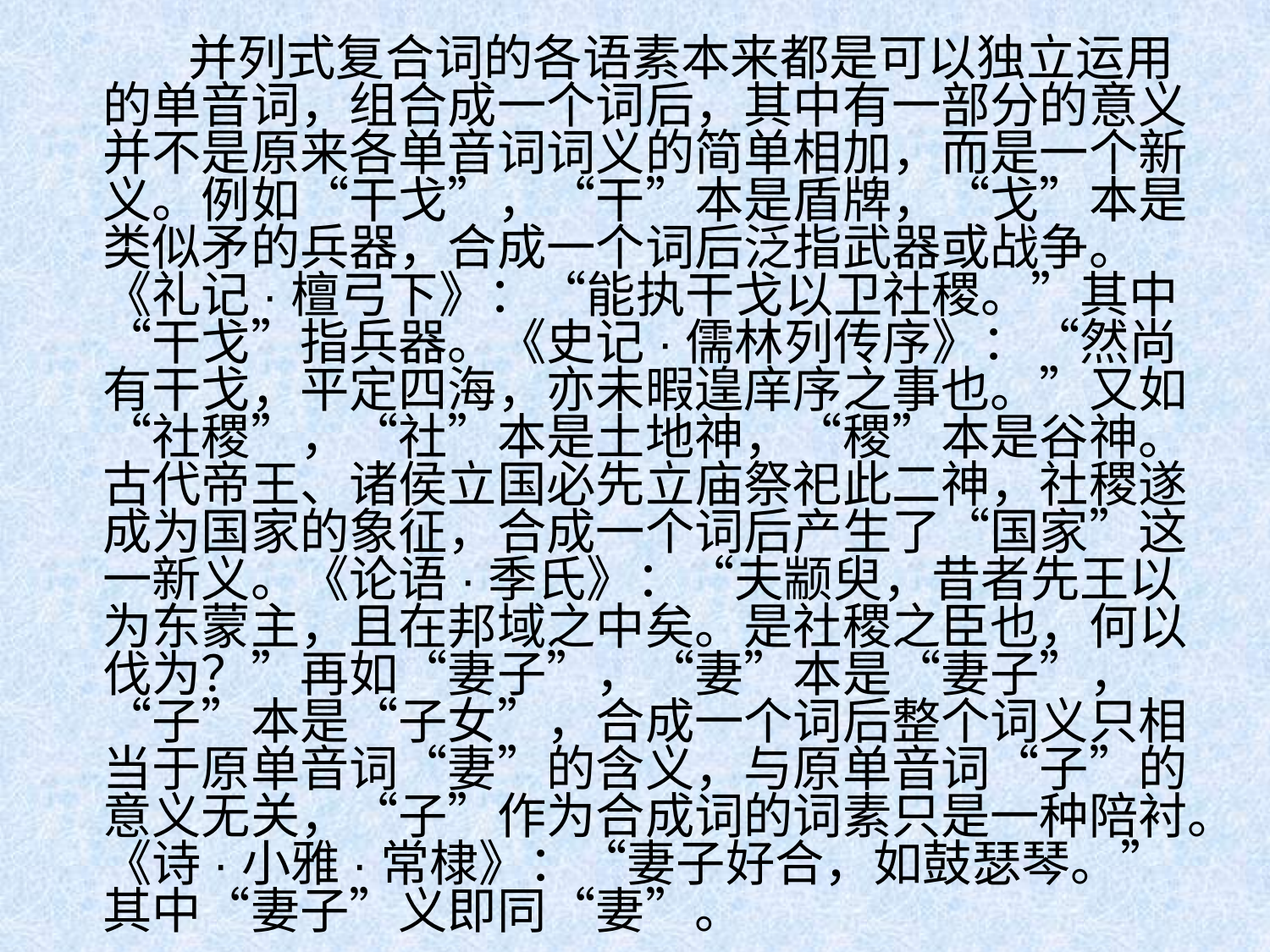

并列式复合词的各语素本来都是可以独立运用的单音词，组合成一个词后，其中有一部分的意义并不是原来各单音词词义的简单相加，而是一个新义。例如“干戈”，“干”本是盾牌，“戈”本是类似矛的兵器，合成一个词后泛指武器或战争。《礼记·檀弓下》：“能执干戈以卫社稷。”其中“干戈”指兵器。《史记·儒林列传序》：“然尚有干戈，平定四海，亦未暇遑庠序之事也。”又如“社稷”，“社”本是土地神，“稷”本是谷神。古代帝王、诸侯立国必先立庙祭祀此二神，社稷遂成为国家的象征，合成一个词后产生了“国家”这一新义。《论语·季氏》：“夫颛臾，昔者先王以为东蒙主，且在邦域之中矣。是社稷之臣也，何以伐为？”再如“妻子”，“妻”本是“妻子”，“子”本是“子女”，合成一个词后整个词义只相当于原单音词“妻”的含义，与原单音词“子”的意义无关，“子”作为合成词的词素只是一种陪衬。《诗·小雅·常棣》：“妻子好合，如鼓瑟琴。”其中“妻子”义即同“妻”。